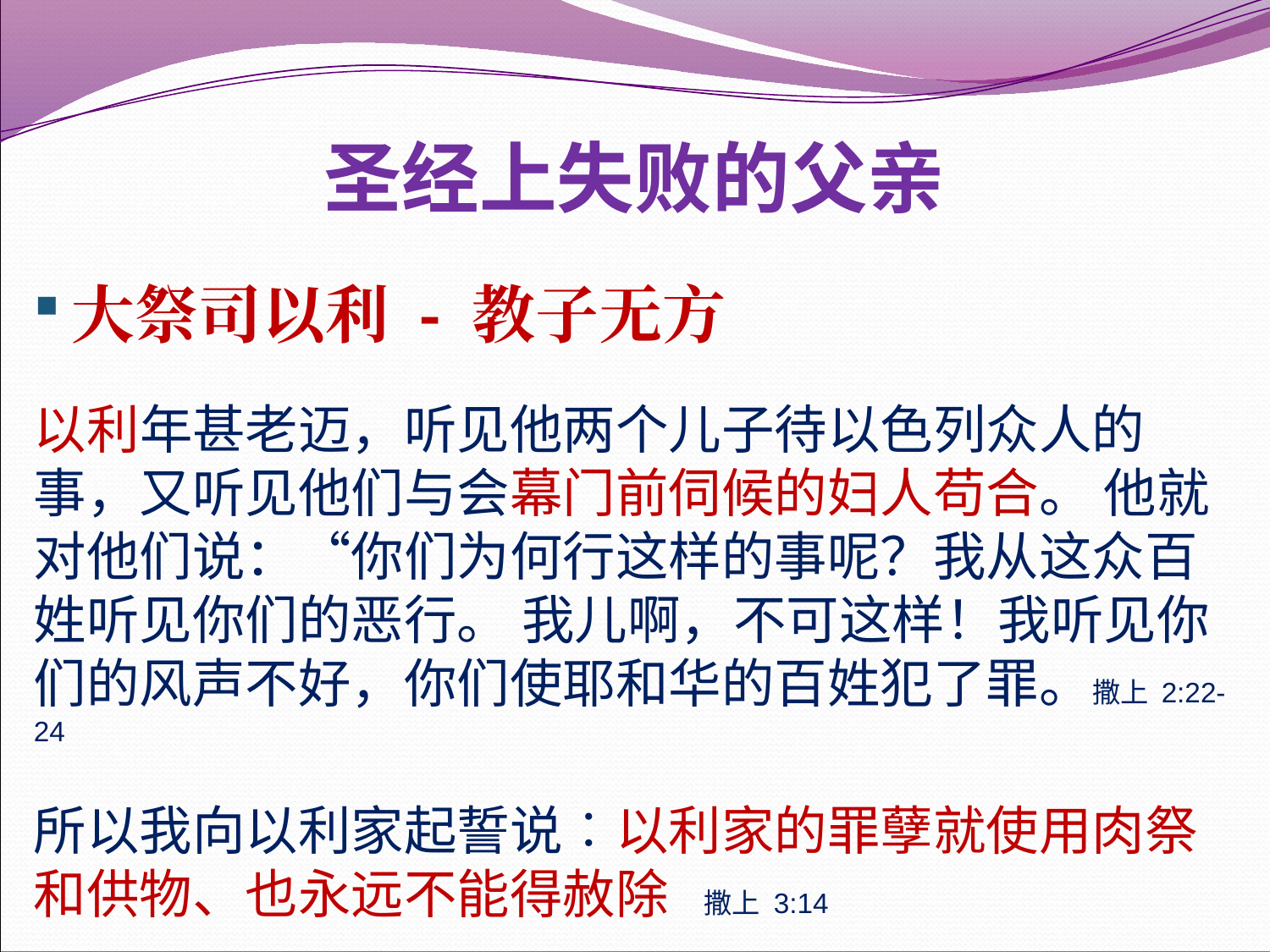

# 圣经上失败的父亲
大祭司以利 - 教子无方

以利年甚老迈，听见他两个儿子待以色列众人的事，又听见他们与会幕门前伺候的妇人苟合。 他就对他们说：“你们为何行这样的事呢？我从这众百姓听见你们的恶行。 我儿啊，不可这样！我听见你们的风声不好，你们使耶和华的百姓犯了罪。撒上 2:22-24

所以我向以利家起誓说︰以利家的罪孽就使用肉祭和供物、也永远不能得赦除   撒上 3:14